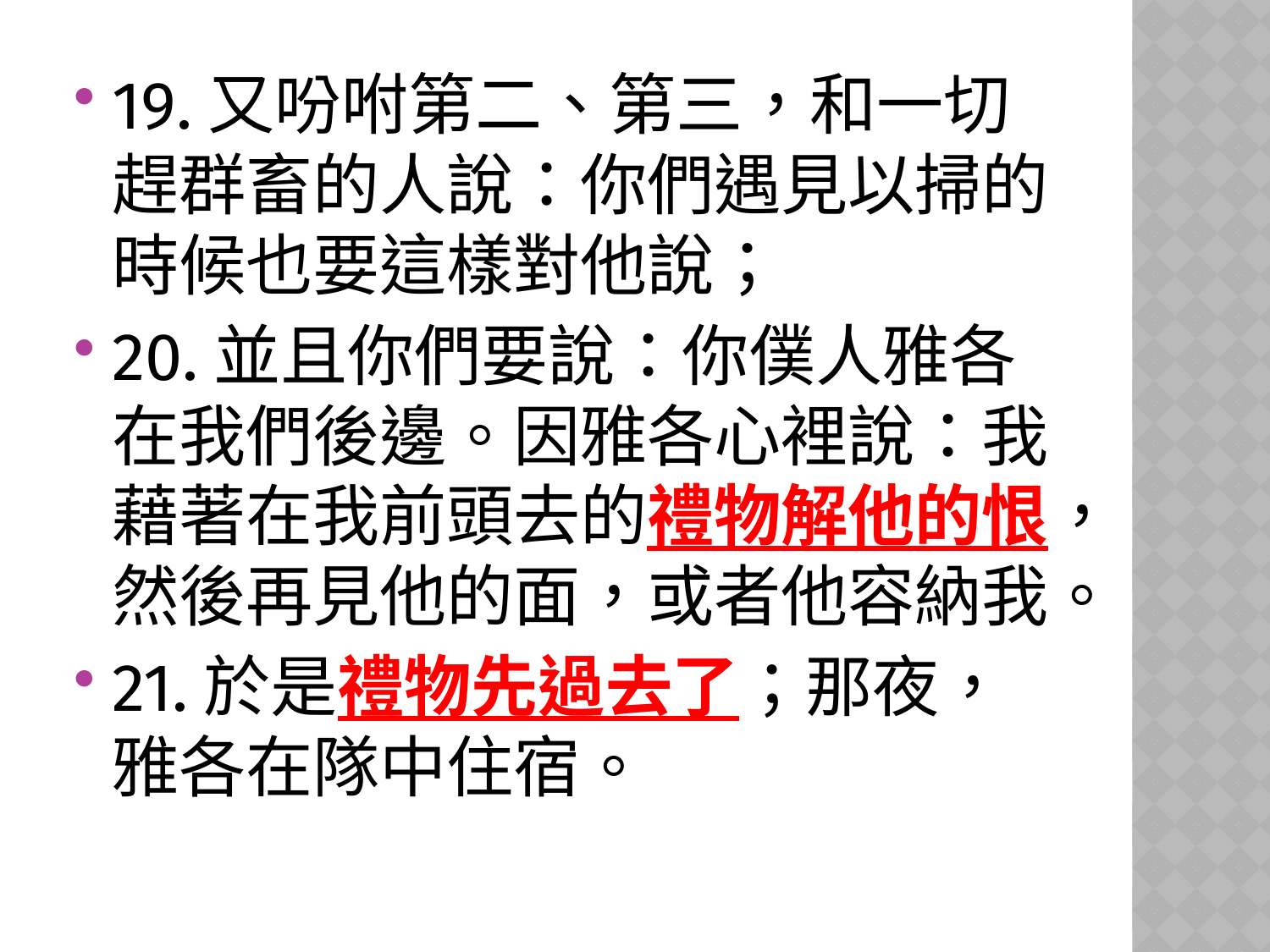

19.又吩咐第二、第三，和一切趕群畜的人說：你們遇見以掃的時候也要這樣對他說；
20.並且你們要說：你僕人雅各在我們後邊。因雅各心裡說：我藉著在我前頭去的禮物解他的恨，然後再見他的面，或者他容納我。
21.於是禮物先過去了；那夜，雅各在隊中住宿。